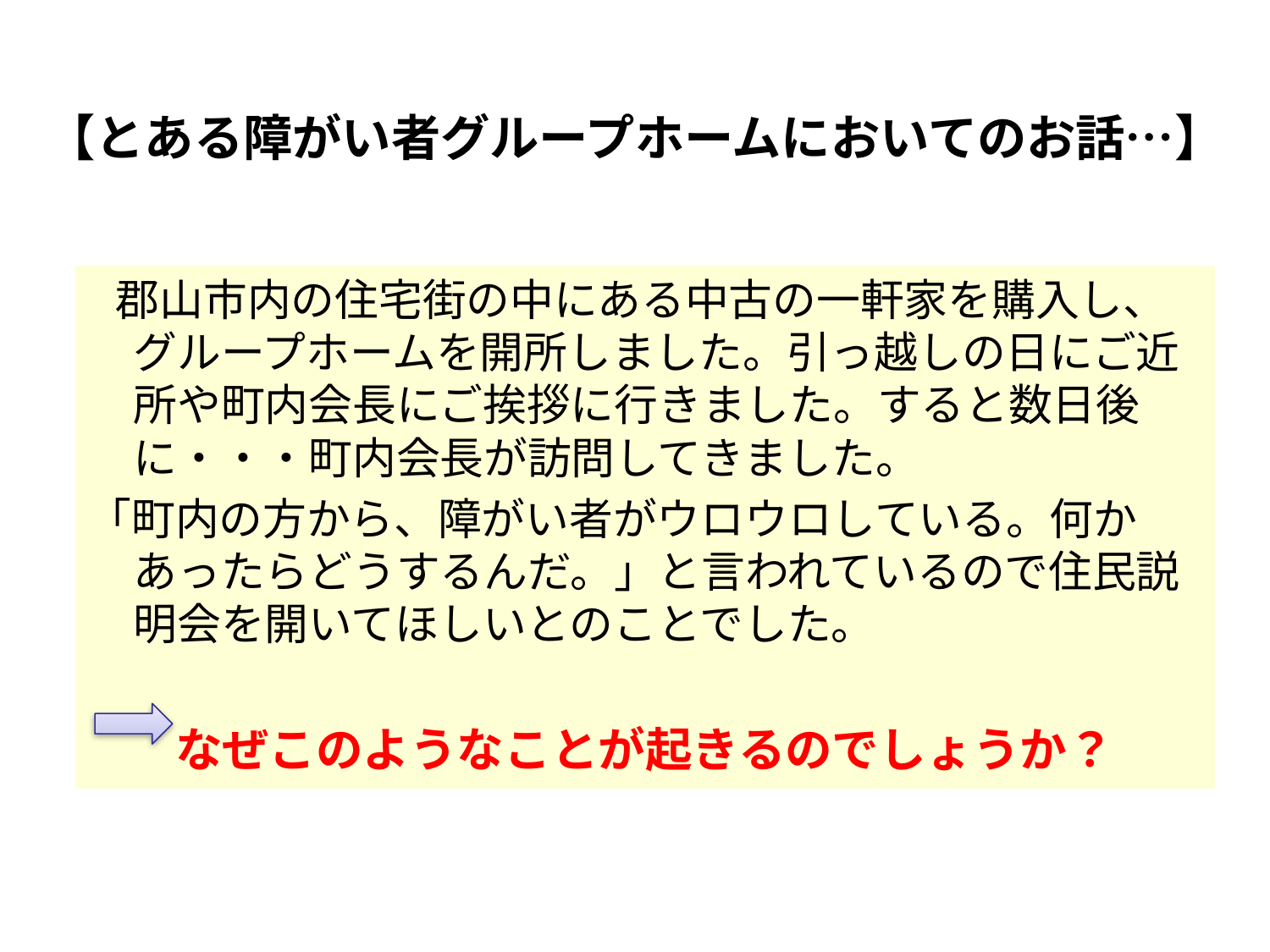

# 【とある障がい者グループホームにおいてのお話…】
　郡山市内の住宅街の中にある中古の一軒家を購入し、グループホームを開所しました。引っ越しの日にご近所や町内会長にご挨拶に行きました。すると数日後に・・・町内会長が訪問してきました。
「町内の方から、障がい者がウロウロしている。何かあったらどうするんだ。」と言われているので住民説明会を開いてほしいとのことでした。

　　なぜこのようなことが起きるのでしょうか？